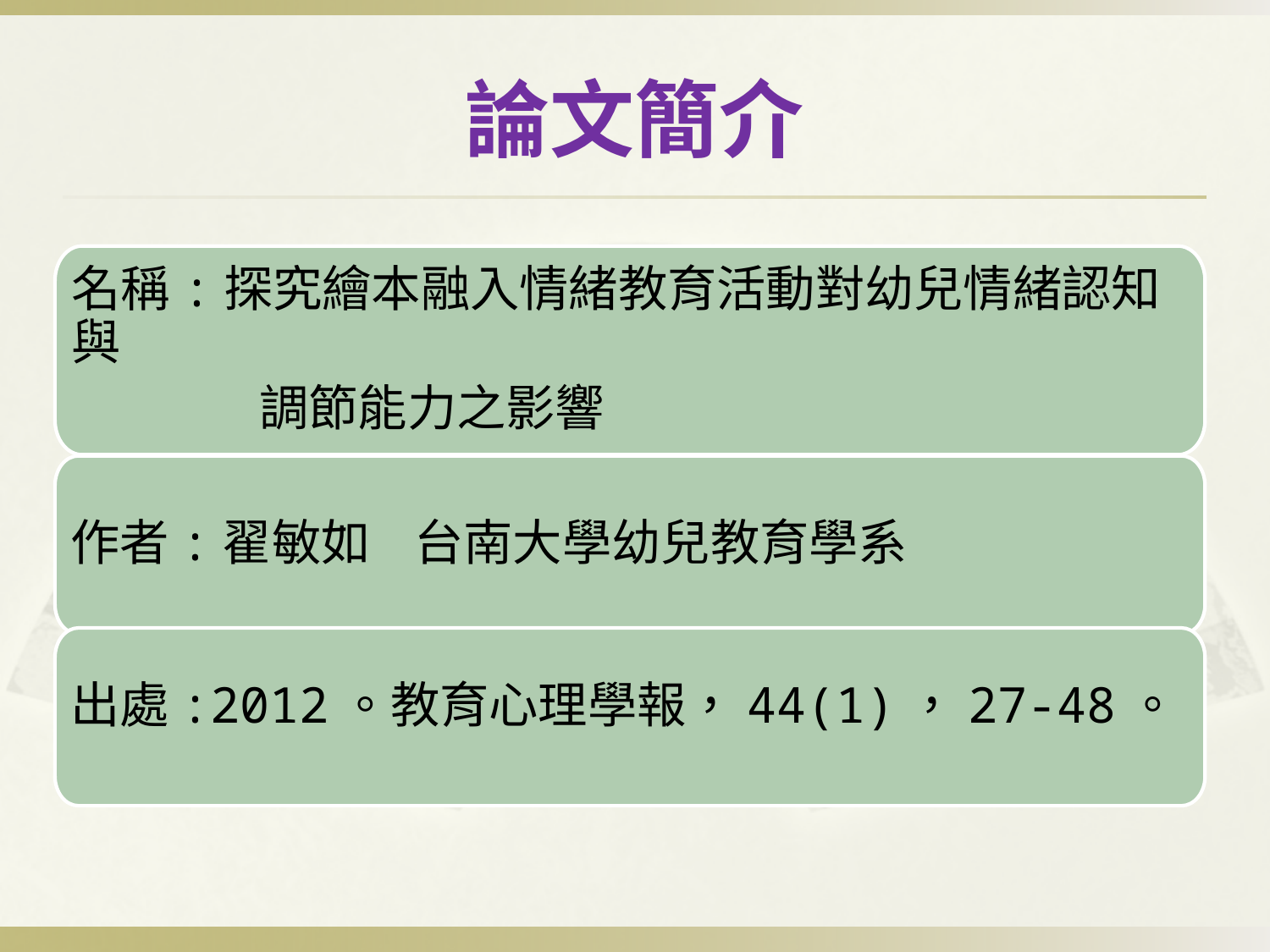

# 論文簡介
名稱:探究繪本融入情緒教育活動對幼兒情緒認知與
                調節能力之影響
作者:翟敏如    台南大學幼兒教育學系

出處:2012。教育心理學報，44(1)，27-48。